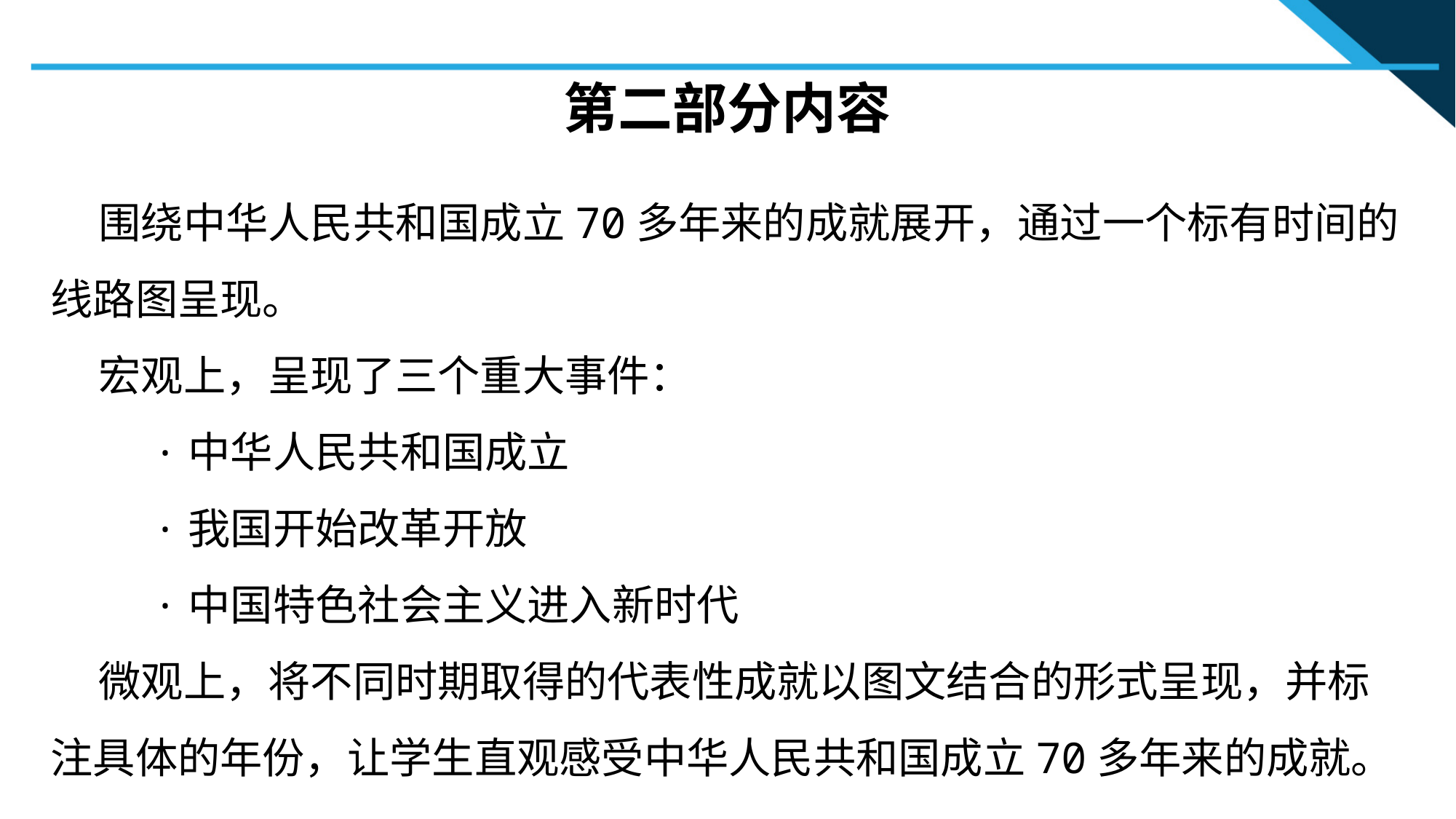

# 第二部分内容
    围绕中华人民共和国成立70多年来的成就展开，通过一个标有时间的线路图呈现。
    宏观上，呈现了三个重大事件：
    ·中华人民共和国成立
    ·我国开始改革开放
    ·中国特色社会主义进入新时代
    微观上，将不同时期取得的代表性成就以图文结合的形式呈现，并标注具体的年份，让学生直观感受中华人民共和国成立70多年来的成就。